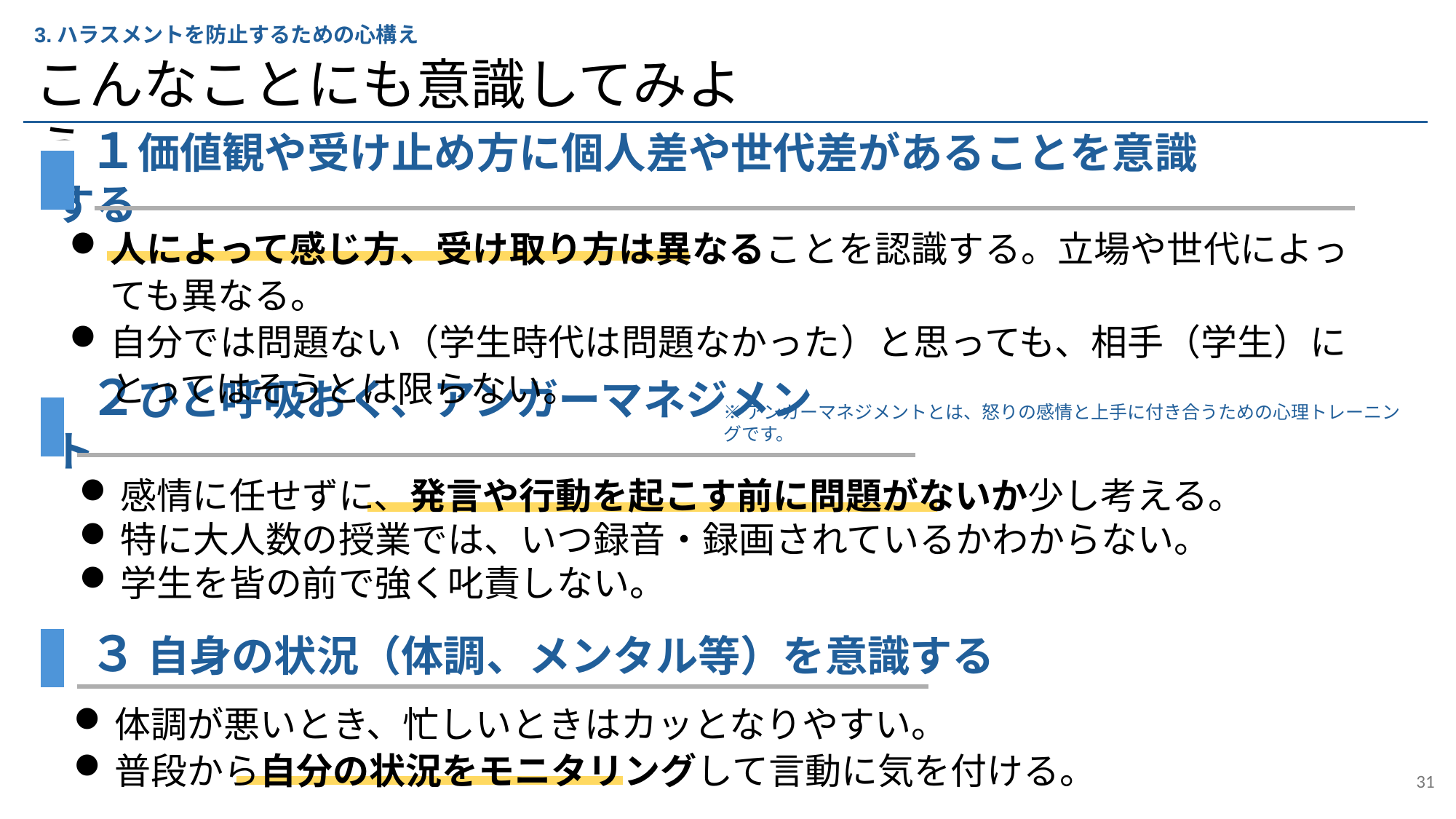

3.ハラスメントを防止するための心構え
こんなことにも意識してみよう
　１価値観や受け止め方に個人差や世代差があることを意識する

人によって感じ方、受け取り方は異なることを認識する。立場や世代によっても異なる。
自分では問題ない（学生時代は問題なかった）と思っても、相手（学生）にとってはそうとは限らない。
　２ひと呼吸おく、アンガーマネジメント

※アンガーマネジメントとは、怒りの感情と上手に付き合うための心理トレーニングです。
感情に任せずに、発言や行動を起こす前に問題がないか少し考える。
特に大人数の授業では、いつ録音・録画されているかわからない。
学生を皆の前で強く叱責しない。
　３ 自身の状況（体調、メンタル等）を意識する

体調が悪いとき、忙しいときはカッとなりやすい。
普段から自分の状況をモニタリングして言動に気を付ける。
31